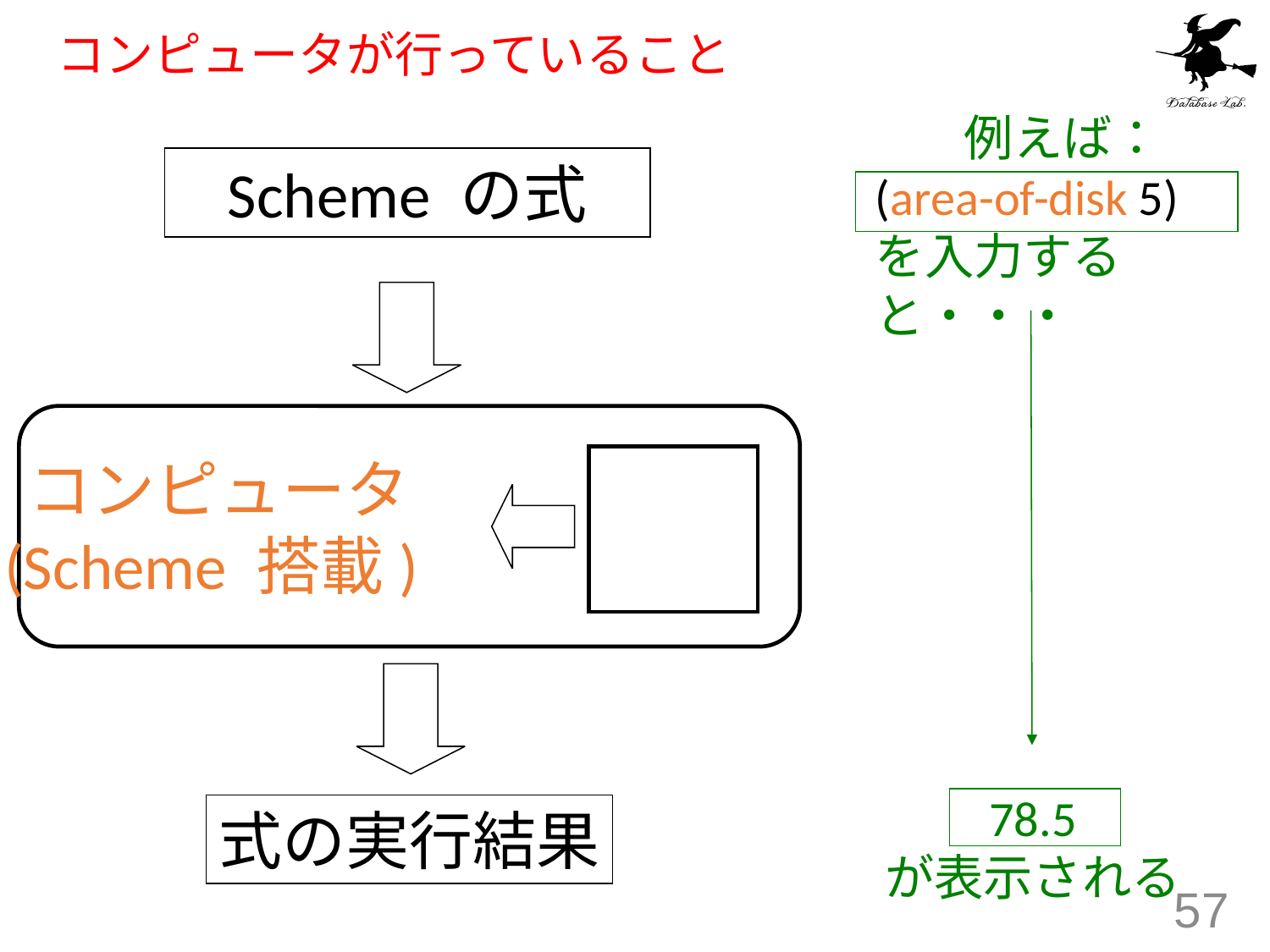

# コンピュータが行っていること
       例えば：
(area-of-disk 5)
を入力すると・・・
Scheme の式

コンピュータ
(Scheme 搭載)

78.5
が表示される

式の実行結果
57